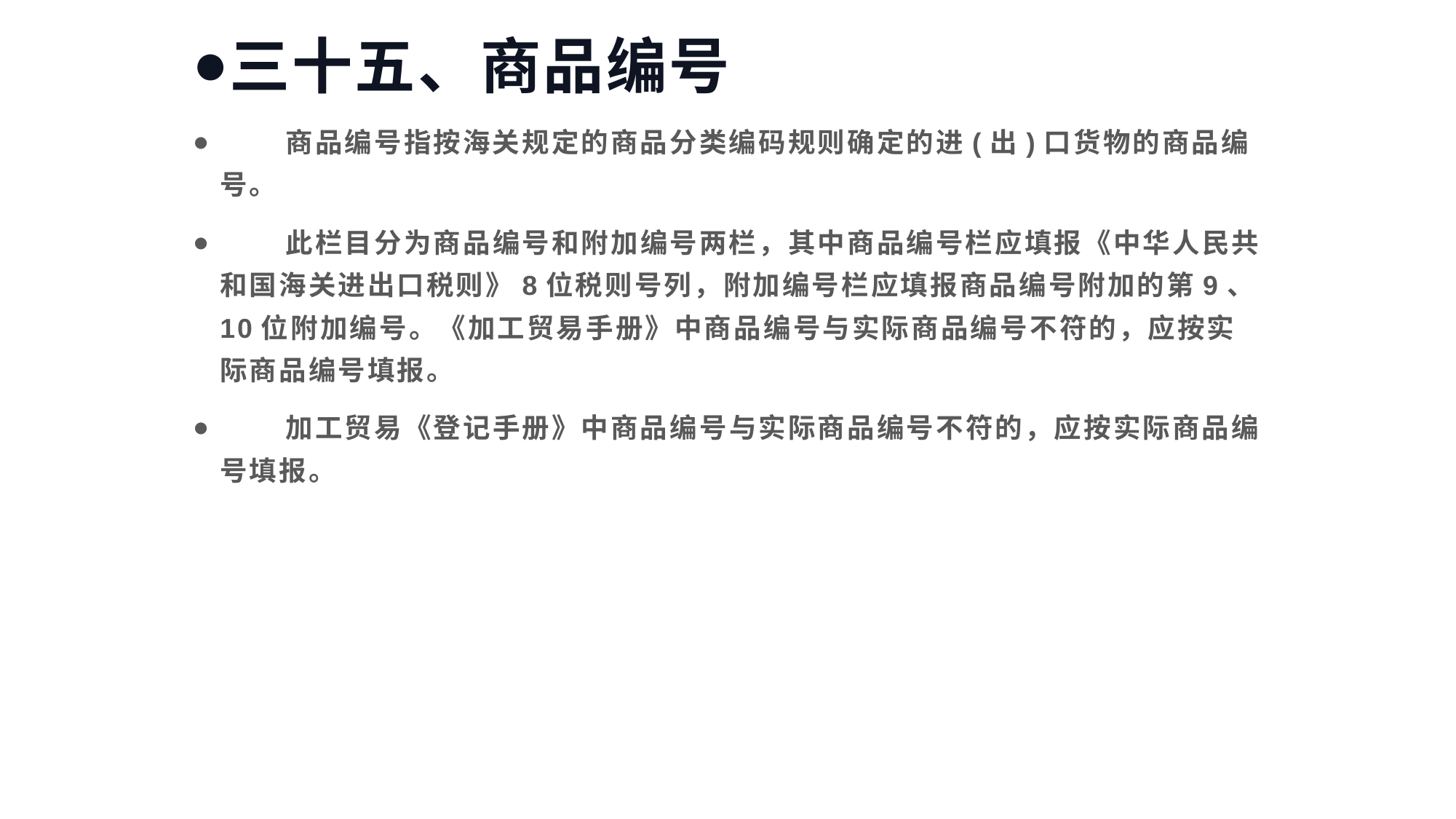

三十五、商品编号
       商品编号指按海关规定的商品分类编码规则确定的进(出)口货物的商品编号。
       此栏目分为商品编号和附加编号两栏，其中商品编号栏应填报《中华人民共和国海关进出口税则》8位税则号列，附加编号栏应填报商品编号附加的第9、10位附加编号。《加工贸易手册》中商品编号与实际商品编号不符的，应按实际商品编号填报。
       加工贸易《登记手册》中商品编号与实际商品编号不符的，应按实际商品编号填报。